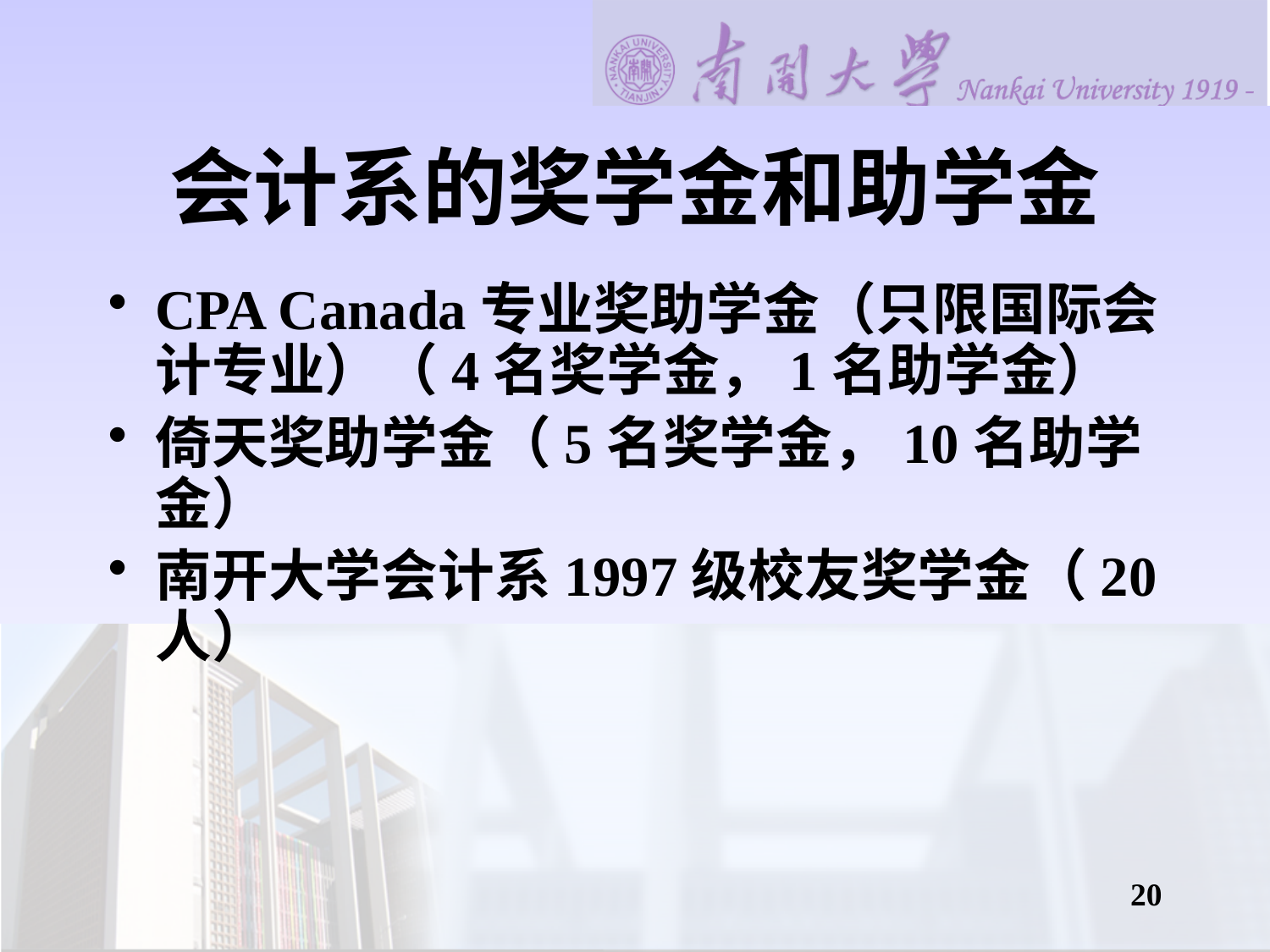

# 会计系的奖学金和助学金
CPA Canada专业奖助学金（只限国际会计专业）（4名奖学金，1名助学金）
倚天奖助学金（5名奖学金，10名助学金）
南开大学会计系1997级校友奖学金（20人）

20